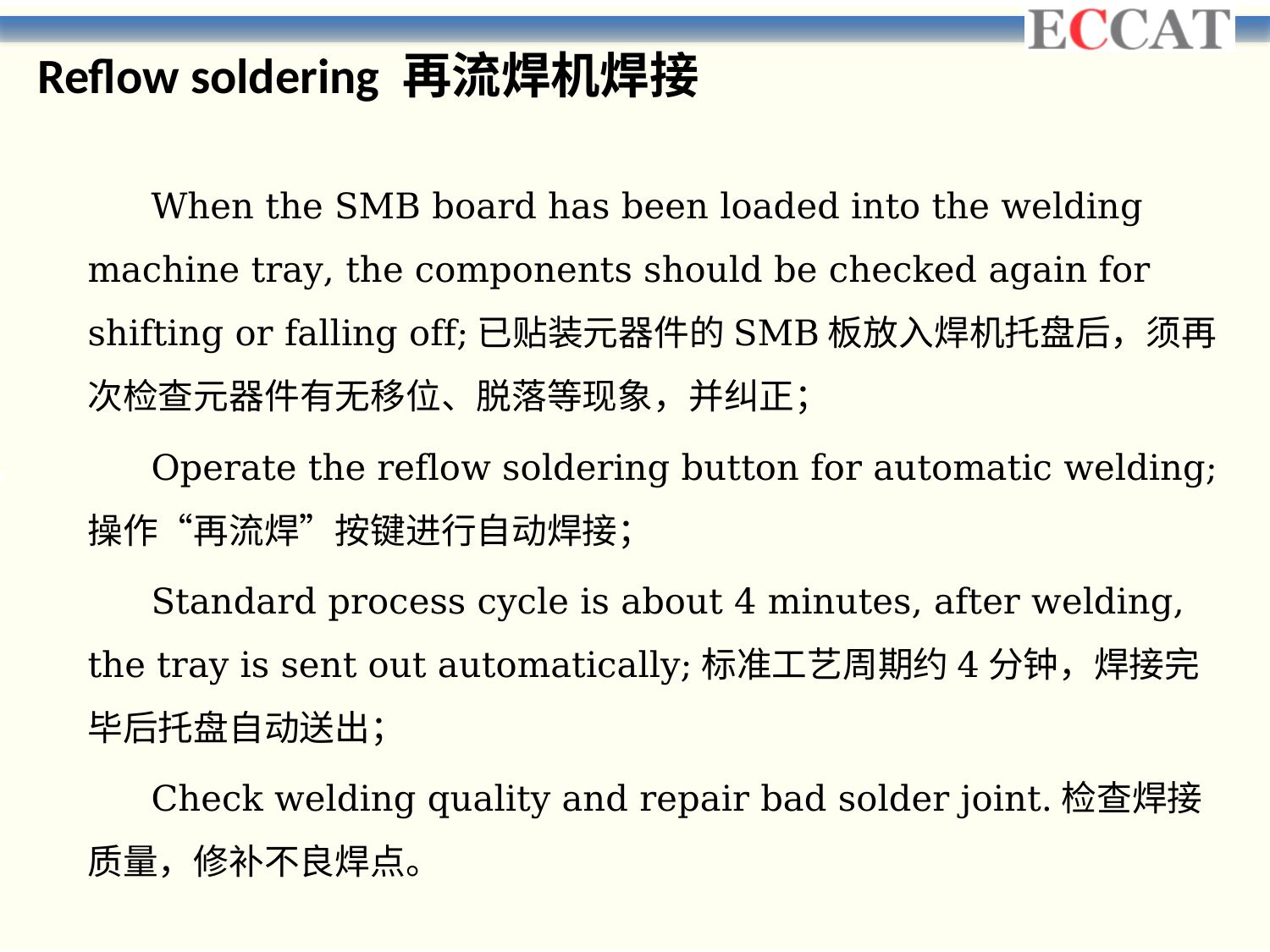

Reflow soldering 再流焊机焊接
When the SMB board has been loaded into the welding machine tray, the components should be checked again for shifting or falling off;已贴装元器件的SMB板放入焊机托盘后，须再次检查元器件有无移位、脱落等现象，并纠正；
Operate the reflow soldering button for automatic welding;操作“再流焊”按键进行自动焊接；
Standard process cycle is about 4 minutes, after welding, the tray is sent out automatically;标准工艺周期约4分钟，焊接完毕后托盘自动送出；
Check welding quality and repair bad solder joint.检查焊接质量，修补不良焊点。